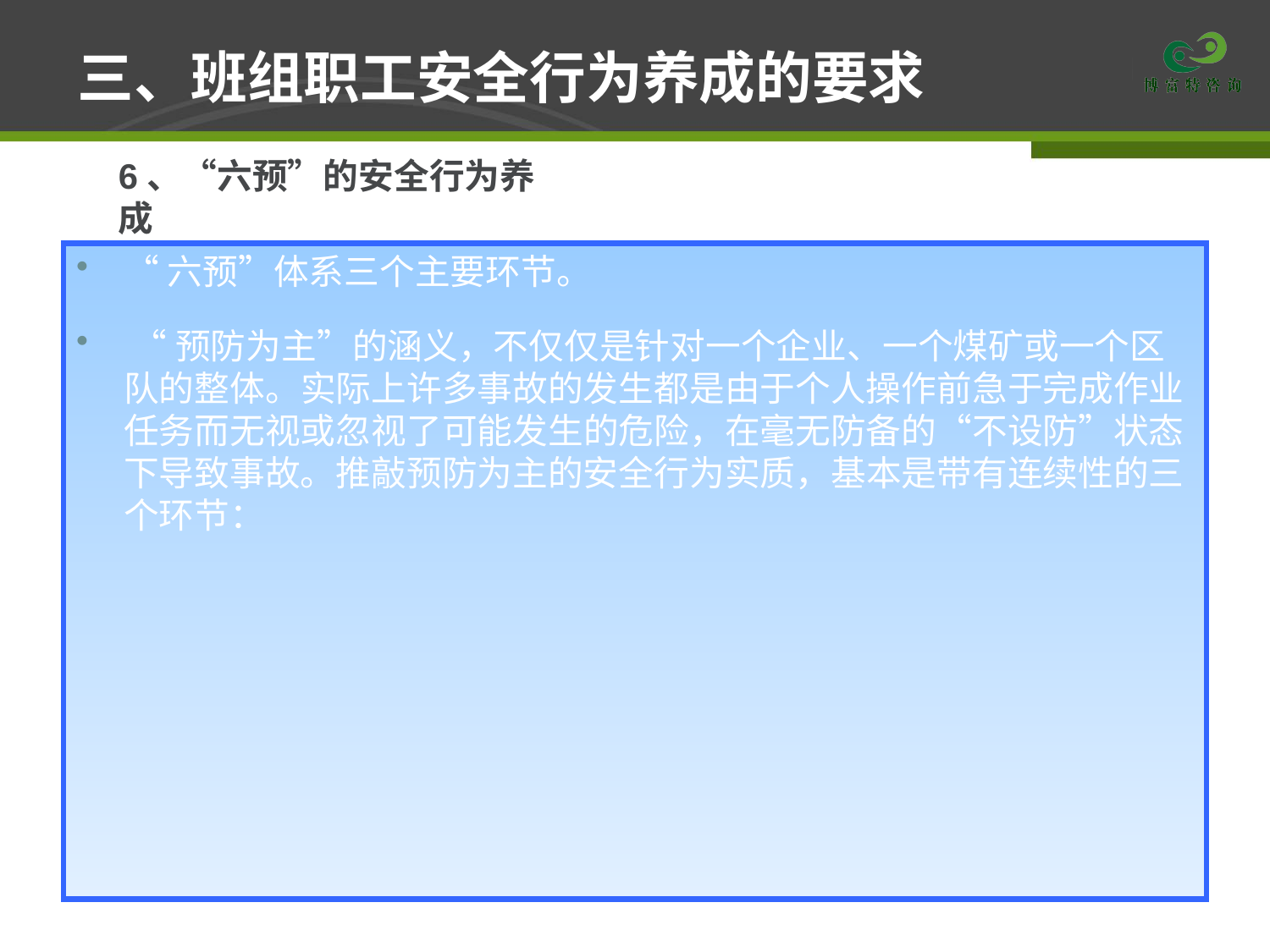

# 三、班组职工安全行为养成的要求
6、“六预”的安全行为养成
“六预”体系三个主要环节。
 “预防为主”的涵义，不仅仅是针对一个企业、一个煤矿或一个区队的整体。实际上许多事故的发生都是由于个人操作前急于完成作业任务而无视或忽视了可能发生的危险，在毫无防备的“不设防”状态下导致事故。推敲预防为主的安全行为实质，基本是带有连续性的三个环节：
69